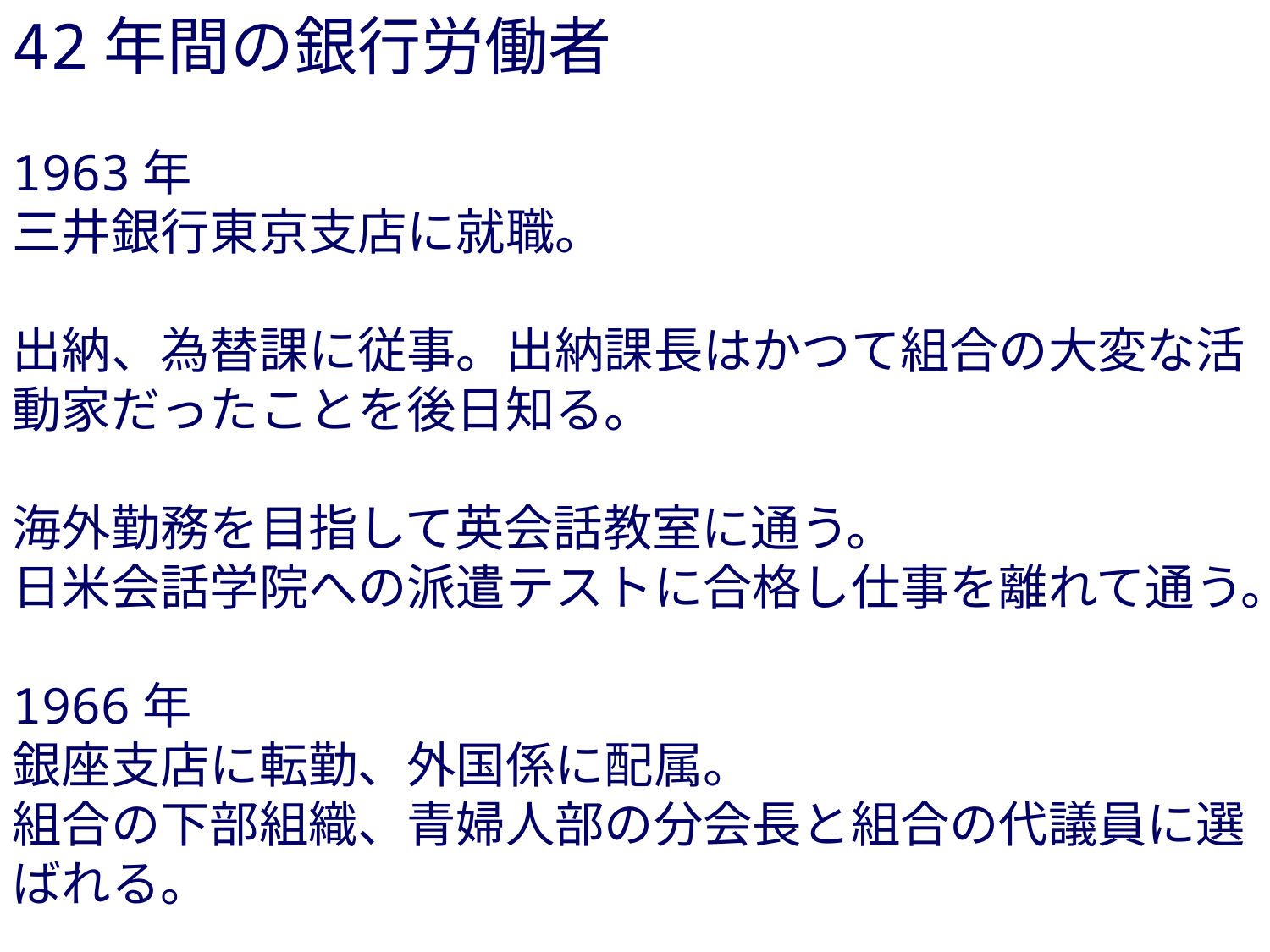

42年間の銀行労働者

1963年
三井銀行東京支店に就職。

出納、為替課に従事。出納課長はかつて組合の大変な活動家だったことを後日知る。

海外勤務を目指して英会話教室に通う。
日米会話学院への派遣テストに合格し仕事を離れて通う。

1966年
銀座支店に転勤、外国係に配属。
組合の下部組織、青婦人部の分会長と組合の代議員に選ばれる。